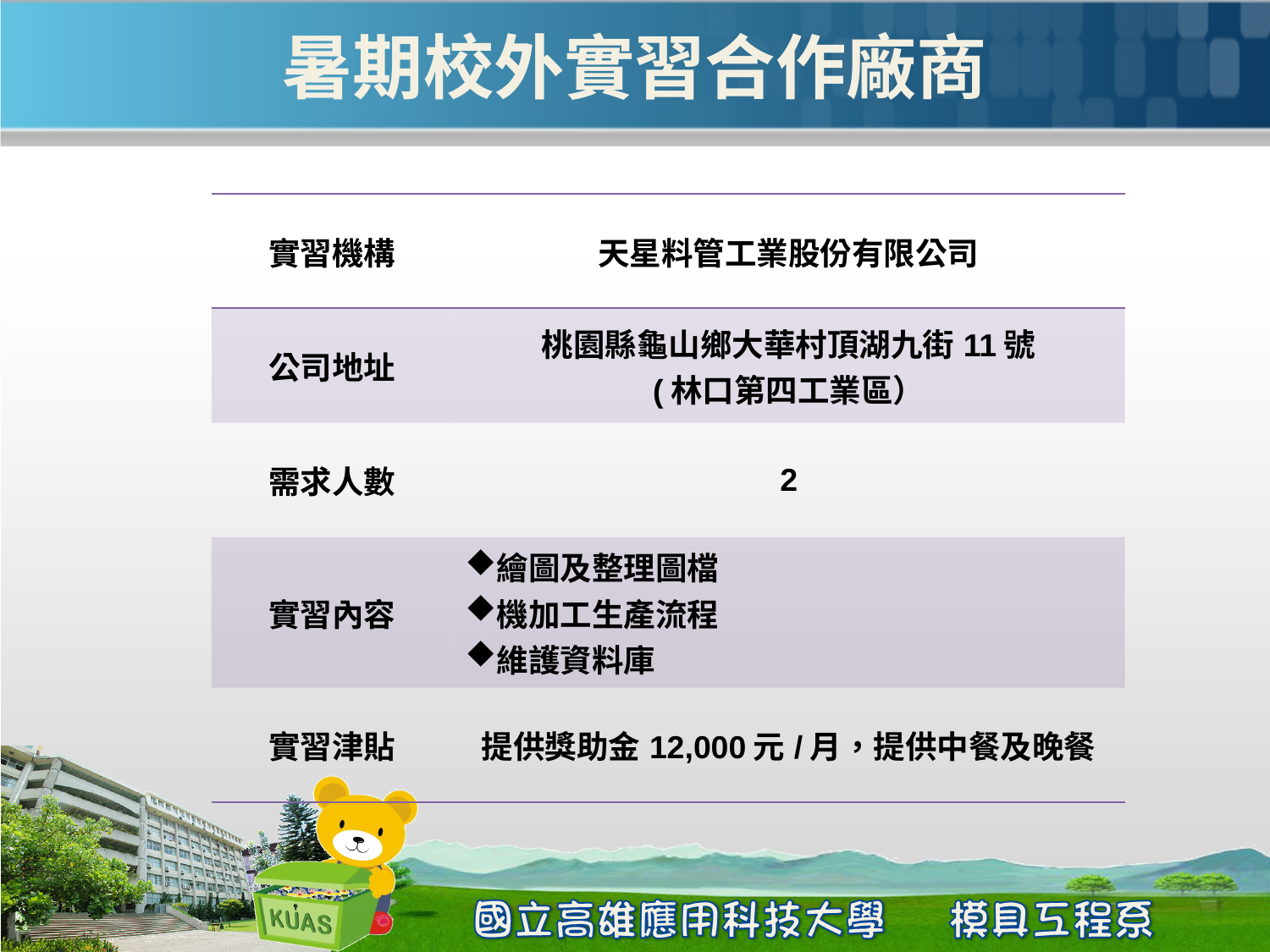

# 暑期校外實習合作廠商
| 實習機構 | 天星料管工業股份有限公司 |
| --- | --- |
| 公司地址 | 桃園縣龜山鄉大華村頂湖九街11號 (林口第四工業區） |
| 需求人數 | 2 |
| 實習內容 | 繪圖及整理圖檔 機加工生產流程 維護資料庫 |
| 實習津貼 | 提供獎助金12,000元/月，提供中餐及晚餐 |